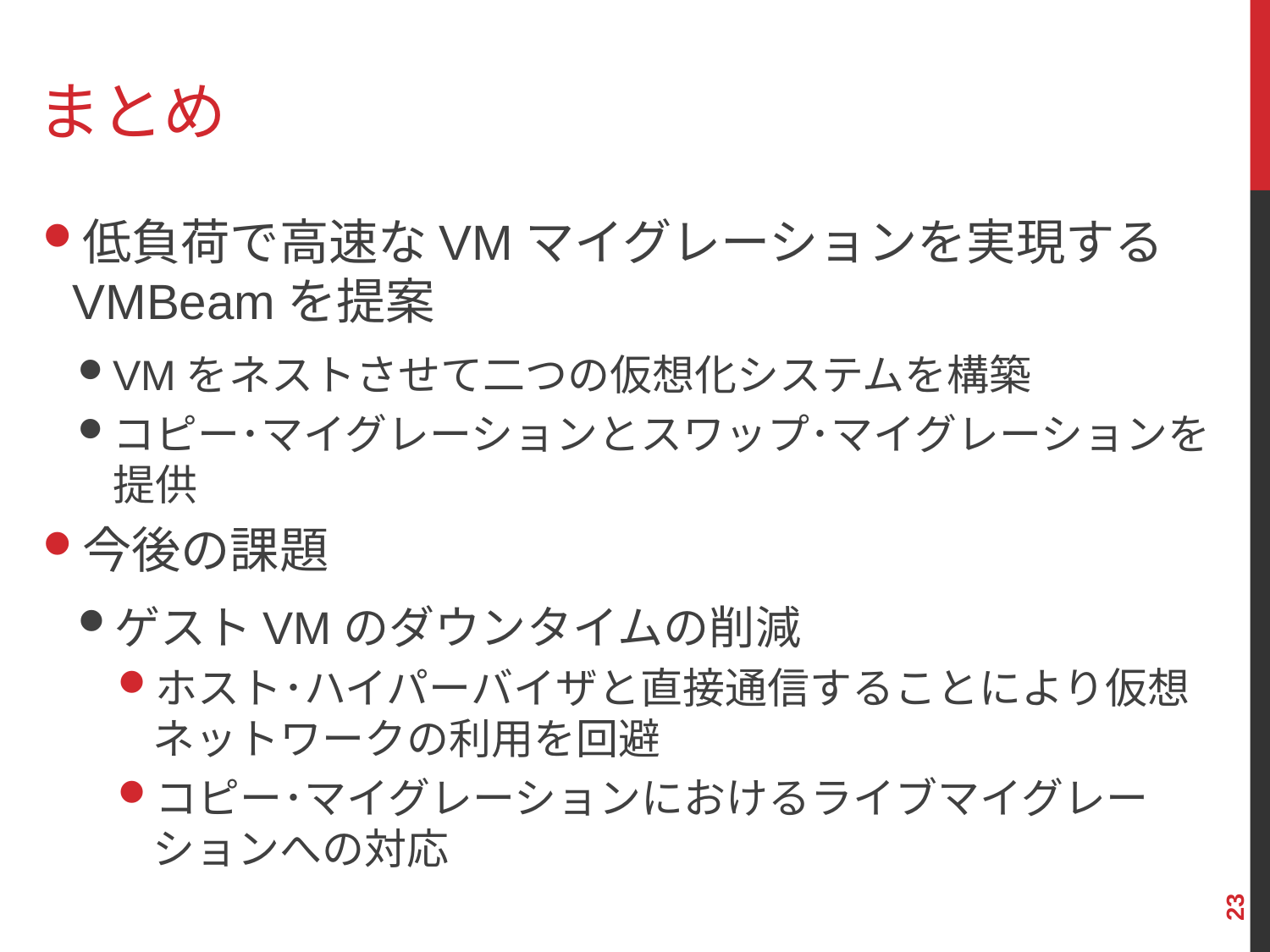

# まとめ
低負荷で高速なVMマイグレーションを実現するVMBeamを提案
VMをネストさせて二つの仮想化システムを構築
コピー･マイグレーションとスワップ･マイグレーションを提供
今後の課題
ゲストVMのダウンタイムの削減
ホスト･ハイパーバイザと直接通信することにより仮想ネットワークの利用を回避
コピー･マイグレーションにおけるライブマイグレーションへの対応
23